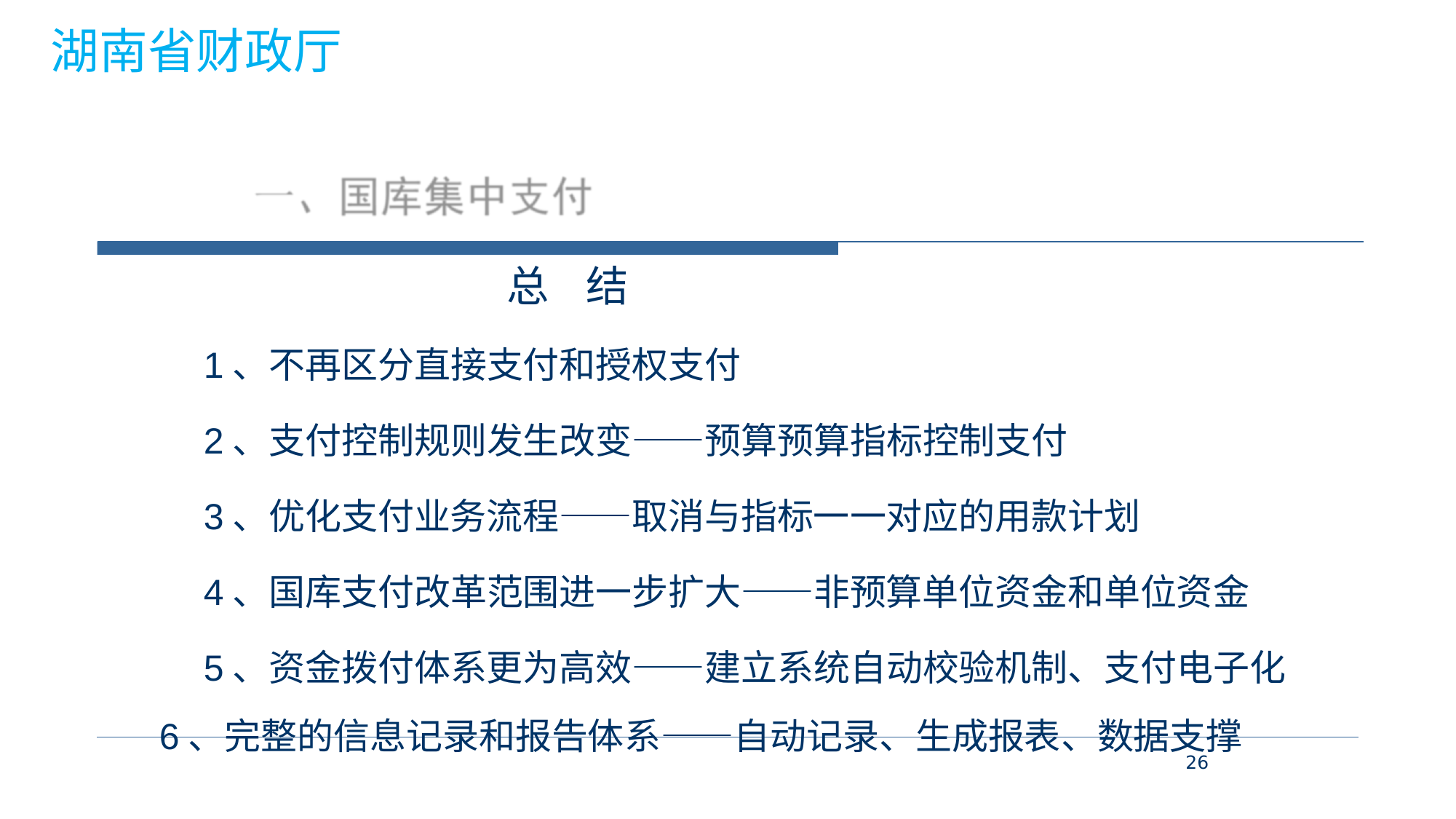

总    结
1、不再区分直接支付和授权支付
2、支付控制规则发生改变——预算预算指标控制支付
3、优化支付业务流程——取消与指标一一对应的用款计划
4、国库支付改革范围进一步扩大——非预算单位资金和单位资金
5、资金拨付体系更为高效——建立系统自动校验机制、支付电子化
    6、完整的信息记录和报告体系——自动记录、生成报表、数据支撑
26